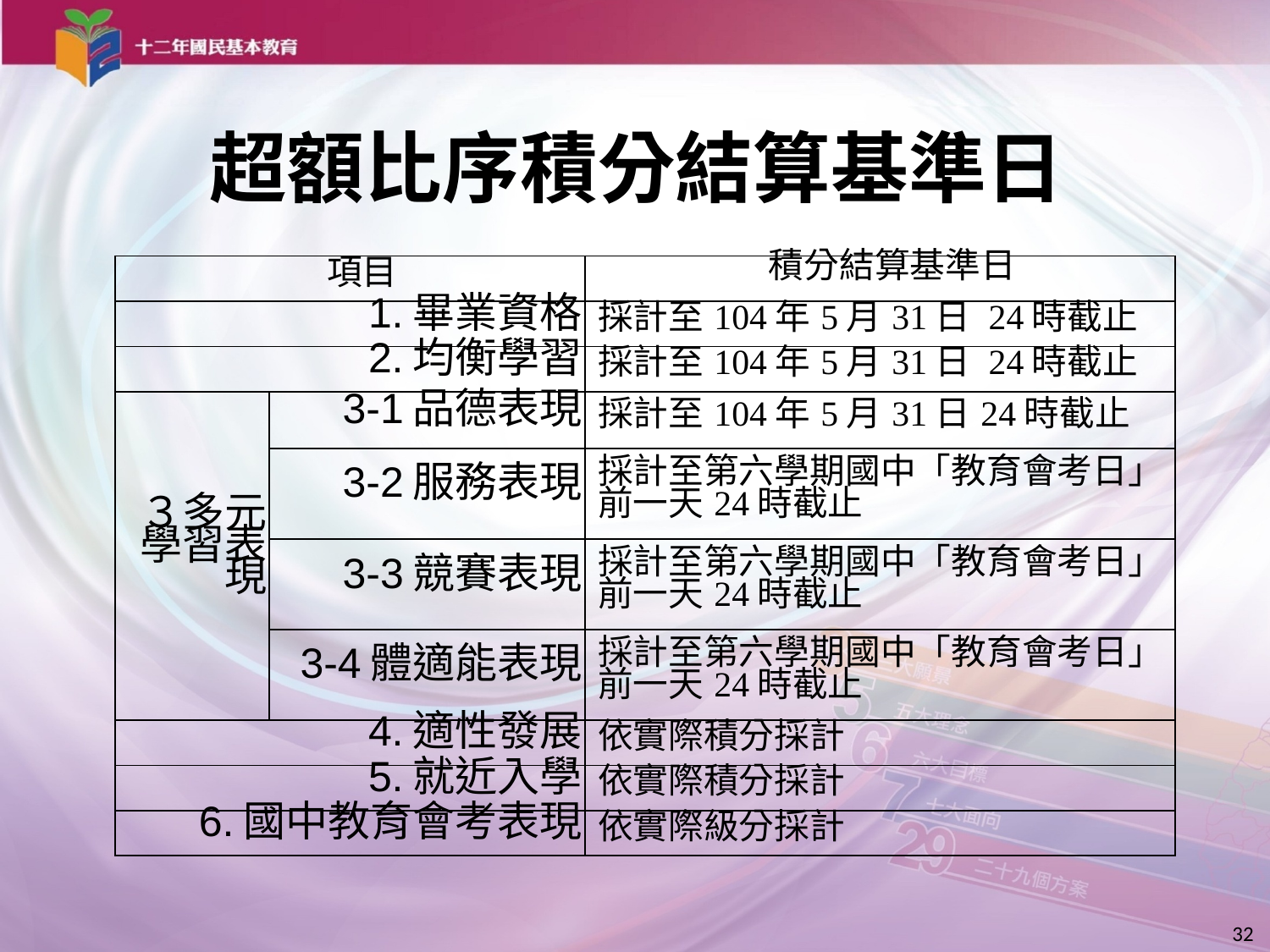

# 超額比序積分結算基準日
| 項目 |  | 積分結算基準日 |
| --- | --- | --- |
| 1.畢業資格 |  | 採計至104年5月31日 24時截止 |
| 2.均衡學習 |  | 採計至104年5月31日 24時截止 |
| ３多元學習表現 | 3-1品德表現 | 採計至104年5月31日24時截止 |
|  | 3-2服務表現 | 採計至第六學期國中「教育會考日」 前一天24時截止 |
|  | 3-3競賽表現 | 採計至第六學期國中「教育會考日」 前一天24時截止 |
|  | 3-4體適能表現 | 採計至第六學期國中「教育會考日」 前一天24時截止 |
| 4.適性發展 |  | 依實際積分採計 |
| 5.就近入學 |  | 依實際積分採計 |
| 6.國中教育會考表現 |  | 依實際級分採計 |